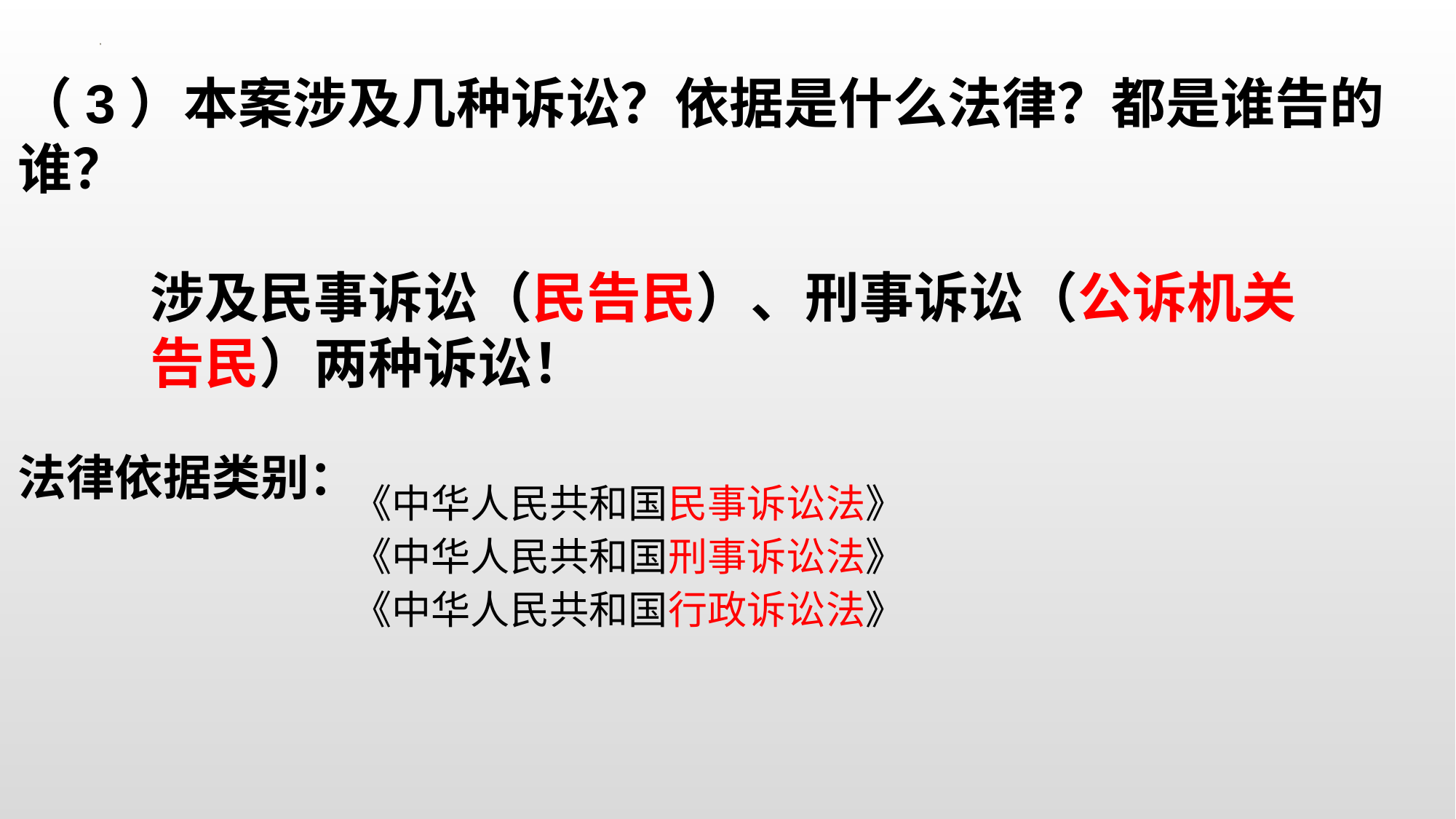

（3）本案涉及几种诉讼？依据是什么法律？都是谁告的谁？
涉及民事诉讼（民告民）、刑事诉讼（公诉机关告民）两种诉讼！
法律依据类别：
《中华人民共和国民事诉讼法》
《中华人民共和国刑事诉讼法》
《中华人民共和国行政诉讼法》